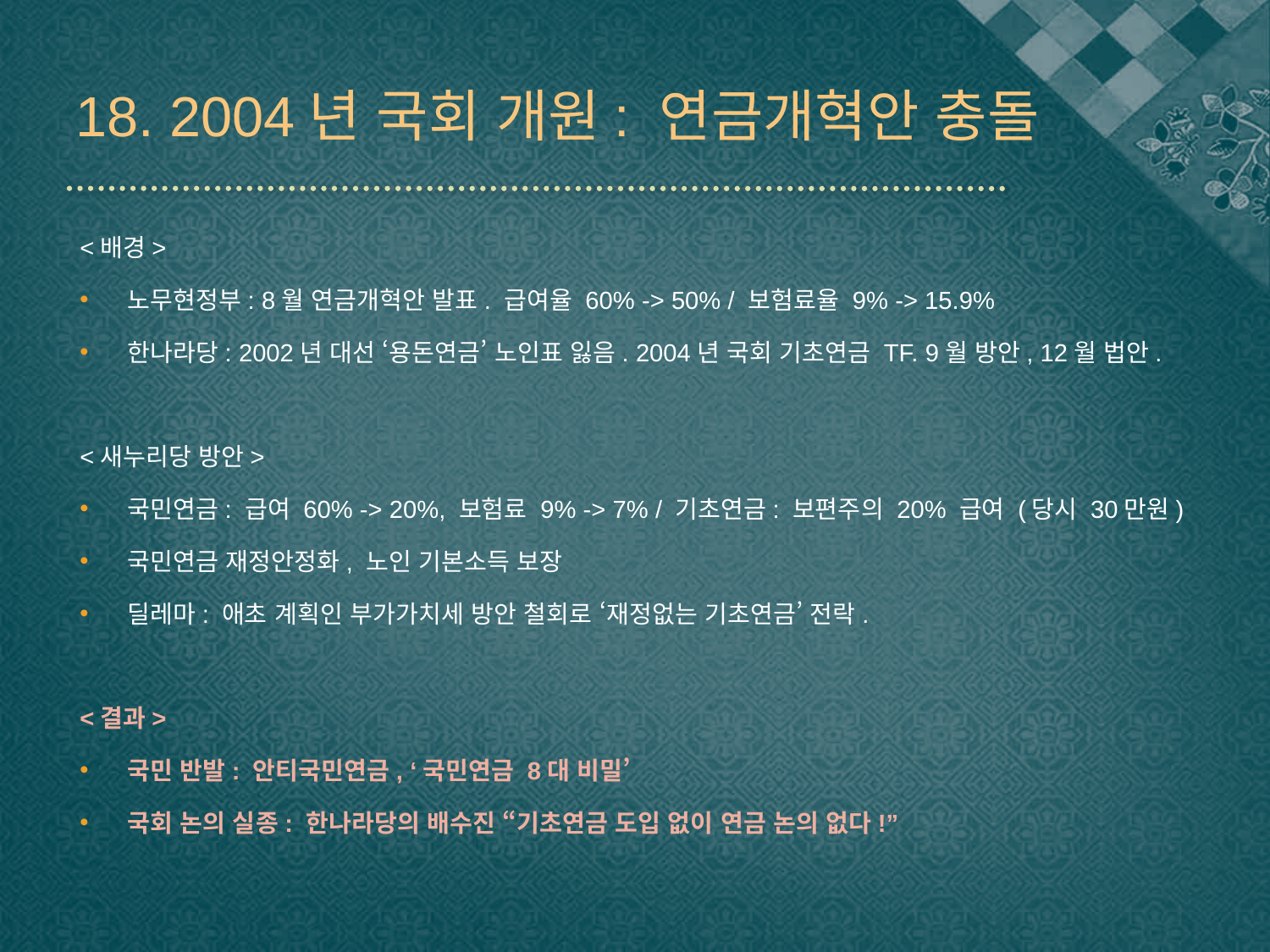

# 18. 2004년 국회 개원: 연금개혁안 충돌
<배경>
노무현정부: 8월 연금개혁안 발표. 급여율 60% -> 50% / 보험료율 9% -> 15.9%
한나라당: 2002년 대선 ‘용돈연금’ 노인표 잃음. 2004년 국회 기초연금 TF. 9월 방안, 12월 법안.

<새누리당 방안>
국민연금: 급여 60% -> 20%, 보험료 9% -> 7% / 기초연금: 보편주의 20% 급여 (당시 30만원)
국민연금 재정안정화, 노인 기본소득 보장
딜레마: 애초 계획인 부가가치세 방안 철회로 ‘재정없는 기초연금’ 전락.

<결과>
국민 반발: 안티국민연금, ‘국민연금 8대 비밀’
국회 논의 실종: 한나라당의 배수진 “기초연금 도입 없이 연금 논의 없다!”